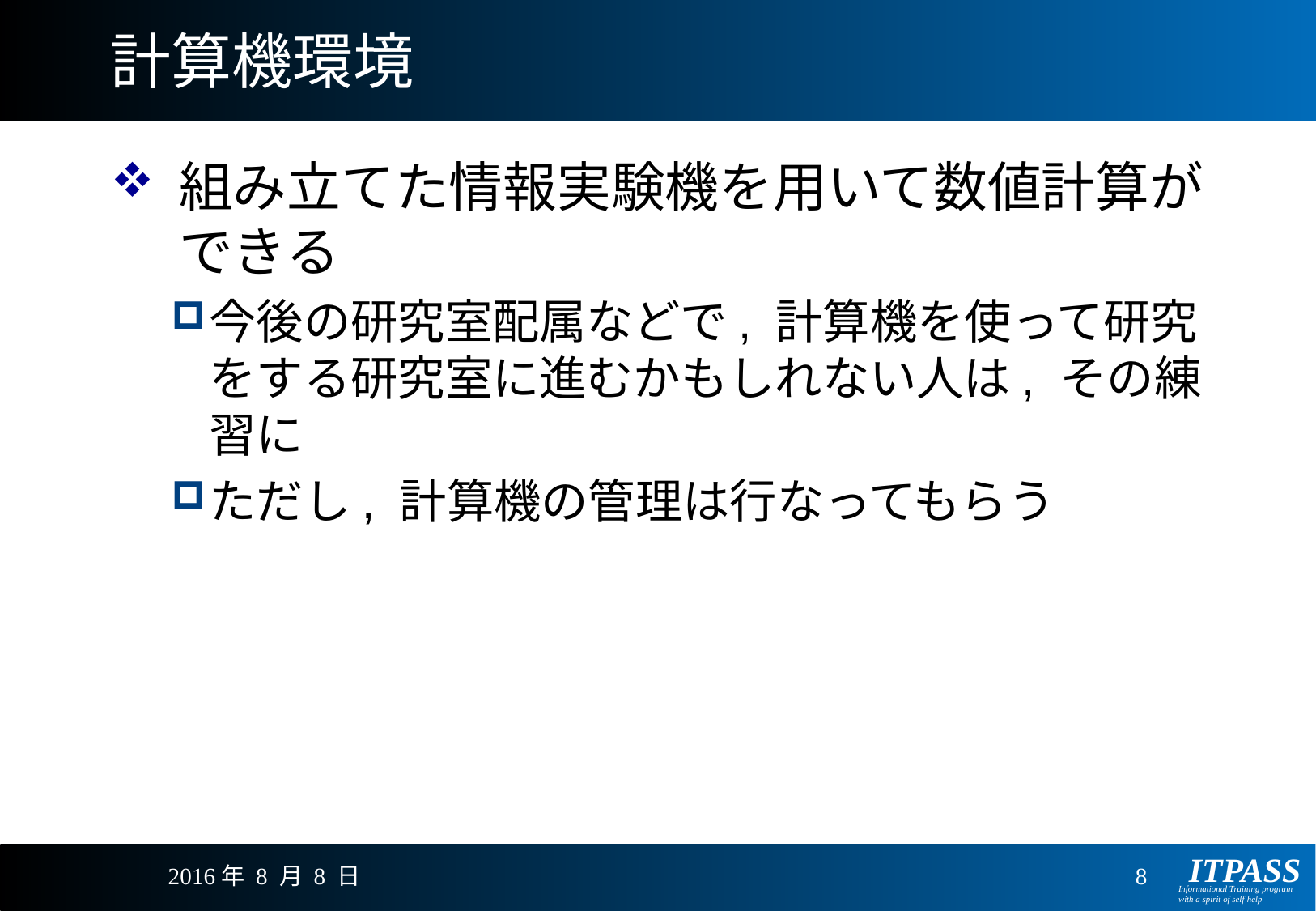

# 計算機環境
組み立てた情報実験機を用いて数値計算ができる
今後の研究室配属などで, 計算機を使って研究をする研究室に進むかもしれない人は, その練習に
ただし, 計算機の管理は行なってもらう
2016年 8 月 8 日

8